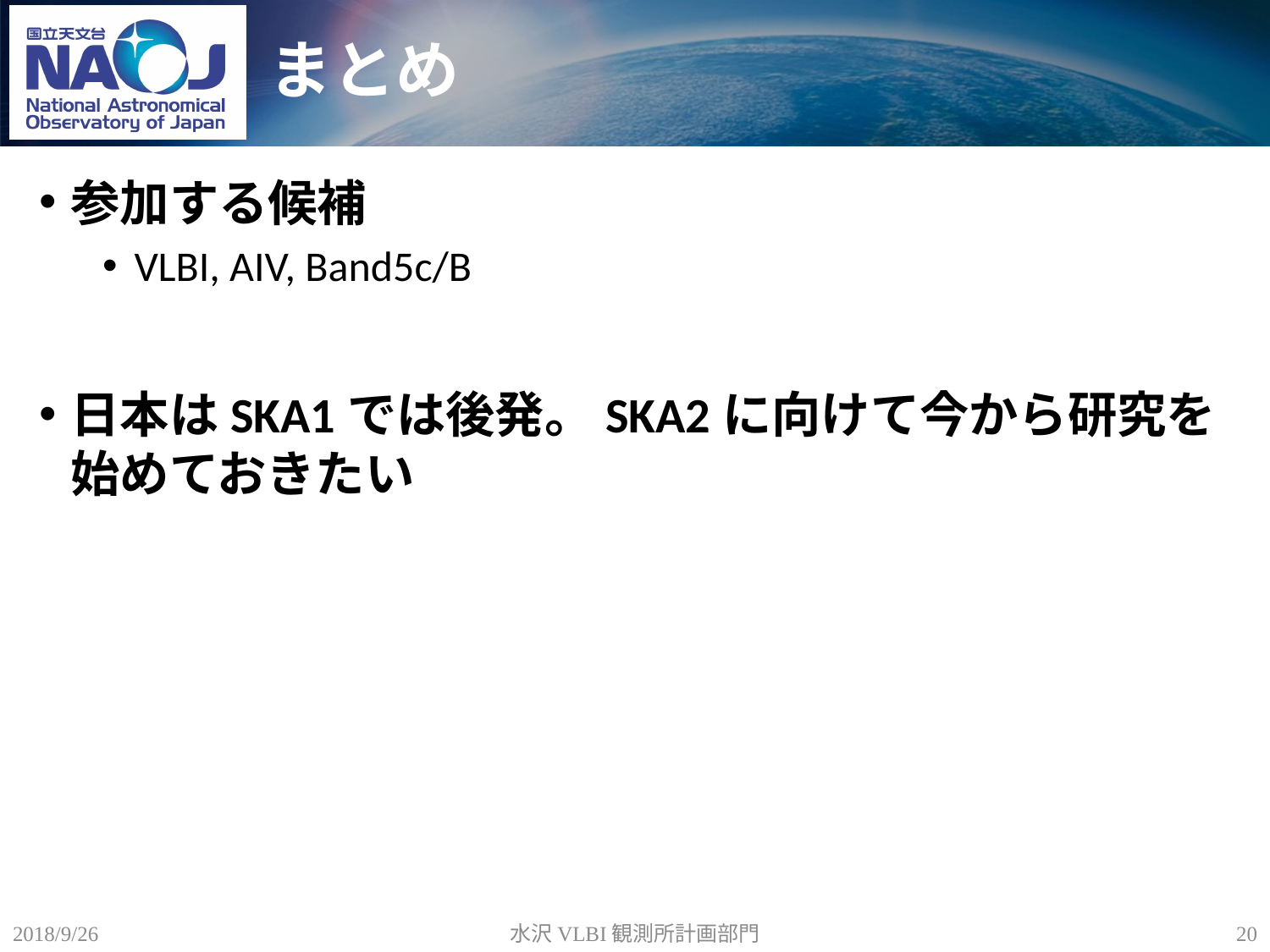

# まとめ
参加する候補
VLBI, AIV, Band5c/B

日本はSKA1では後発。SKA2に向けて今から研究を始めておきたい
2018/9/26
水沢VLBI観測所計画部門
20